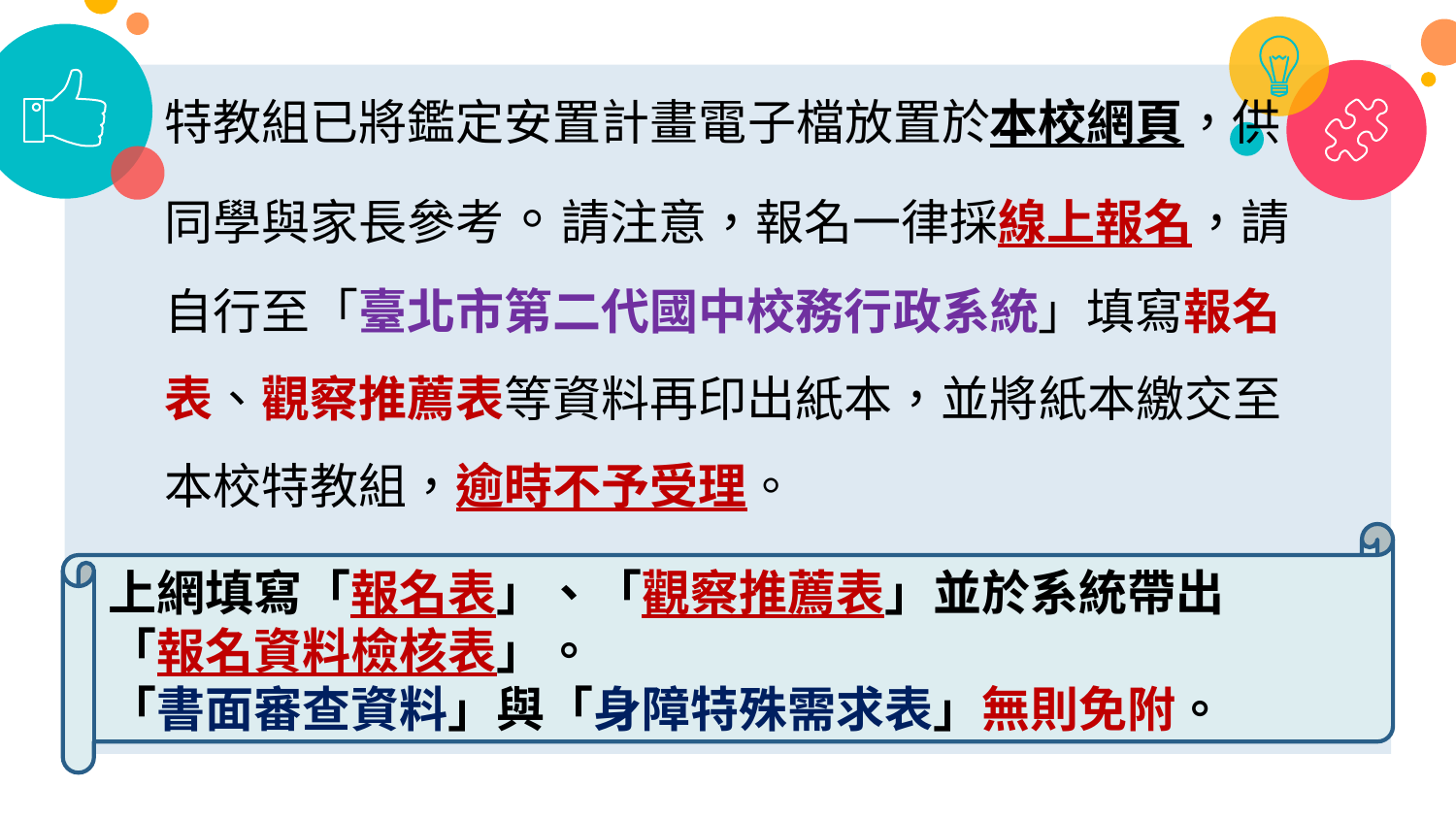

特教組已將鑑定安置計畫電子檔放置於本校網頁，供同學與家長參考。請注意，報名一律採線上報名，請自行至「臺北市第二代國中校務行政系統」填寫報名表、觀察推薦表等資料再印出紙本，並將紙本繳交至本校特教組，逾時不予受理。
上網填寫「報名表」、「觀察推薦表」並於系統帶出
「報名資料檢核表」。
「書面審查資料」與「身障特殊需求表」無則免附。
22